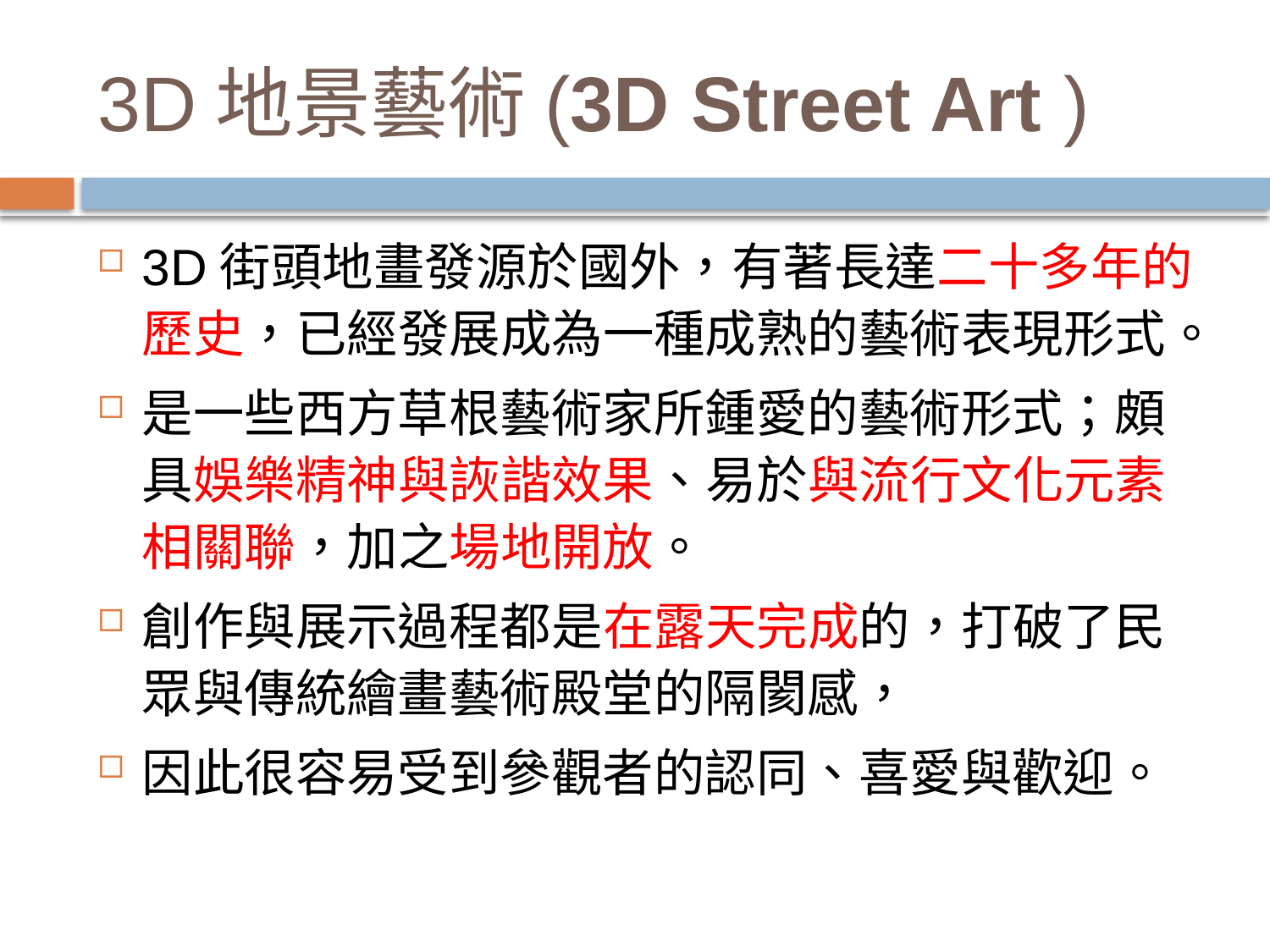

# 3D地景藝術(3D Street Art )
3D街頭地畫發源於國外，有著長達二十多年的歷史，已經發展成為一種成熟的藝術表現形式。
是一些西方草根藝術家所鍾愛的藝術形式；頗具娛樂精神與詼諧效果、易於與流行文化元素相關聯，加之場地開放。
創作與展示過程都是在露天完成的，打破了民眾與傳統繪畫藝術殿堂的隔閡感，
因此很容易受到參觀者的認同、喜愛與歡迎。